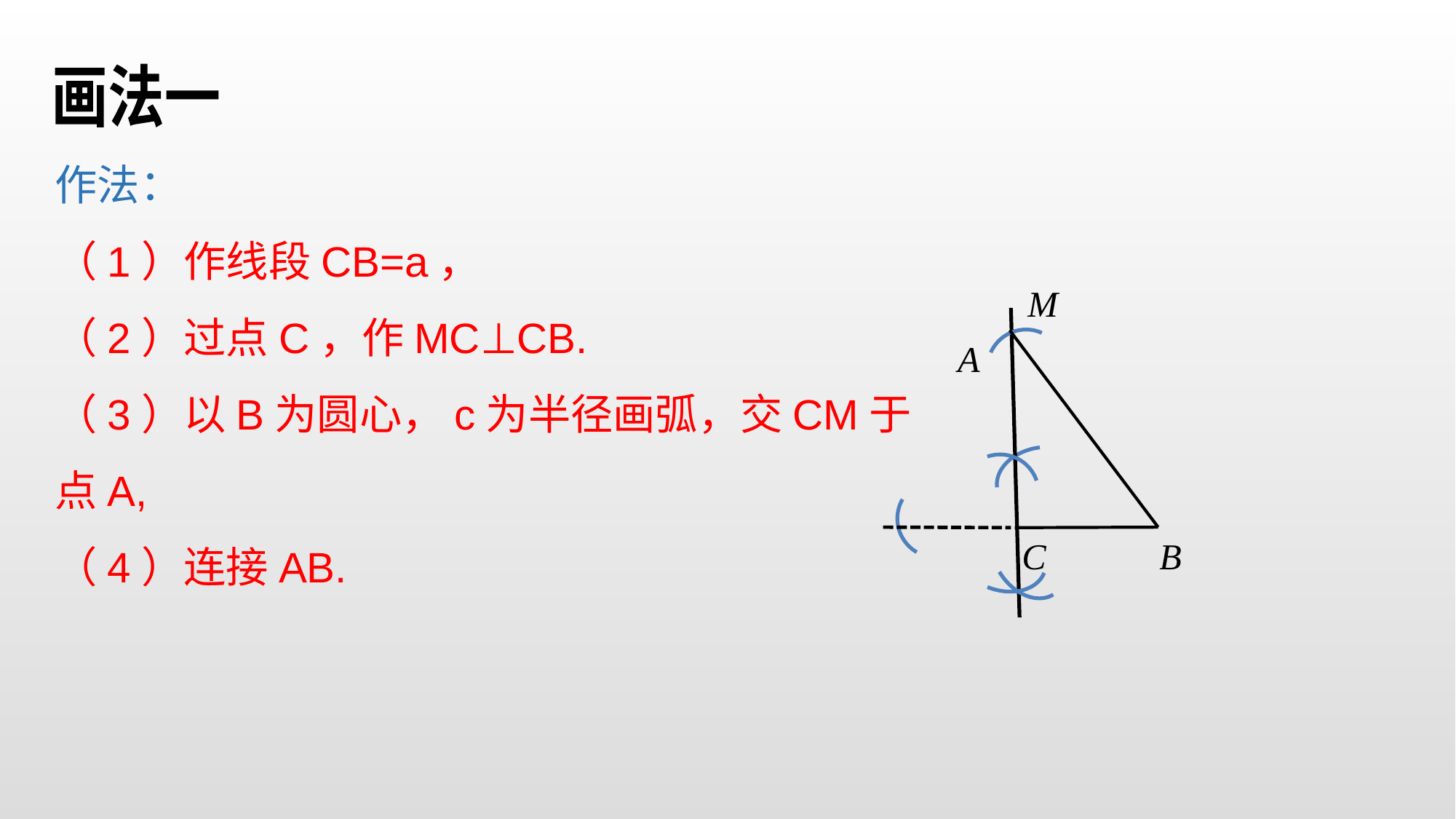

画法一
作法：
（1）作线段CB=a，
（2）过点C，作MC⊥CB.
（3）以B为圆心，c为半径画弧，交CM于点A,
（4）连接AB.
M
C

A

B